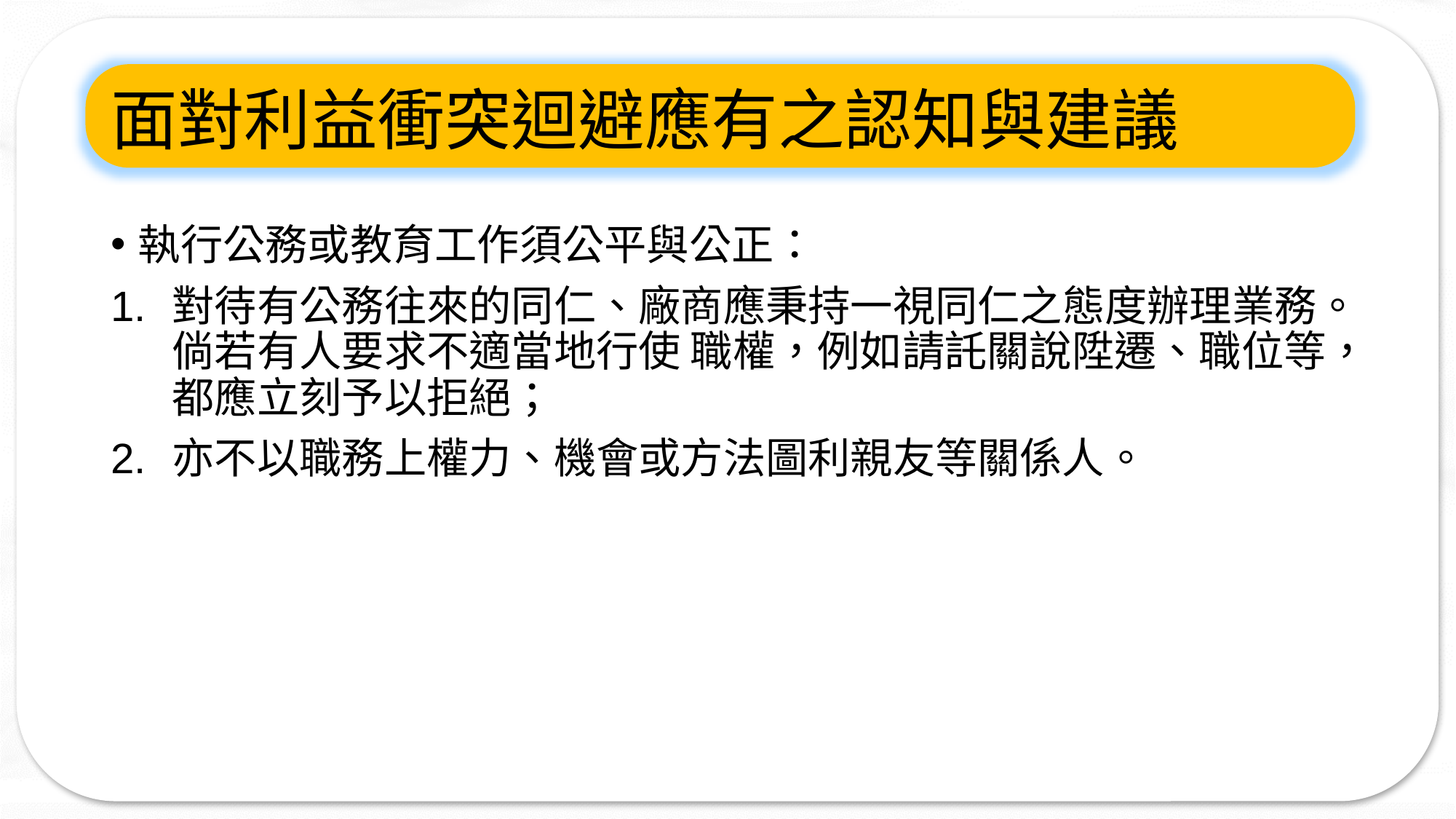

# 面對利益衝突迴避應有之認知與建議

執行公務或教育工作須公平與公正：
對待有公務往來的同仁、廠商應秉持一視同仁之態度辦理業務。倘若有人要求不適當地行使 職權，例如請託關說陞遷、職位等，都應立刻予以拒絕；
亦不以職務上權力、機會或方法圖利親友等關係人。